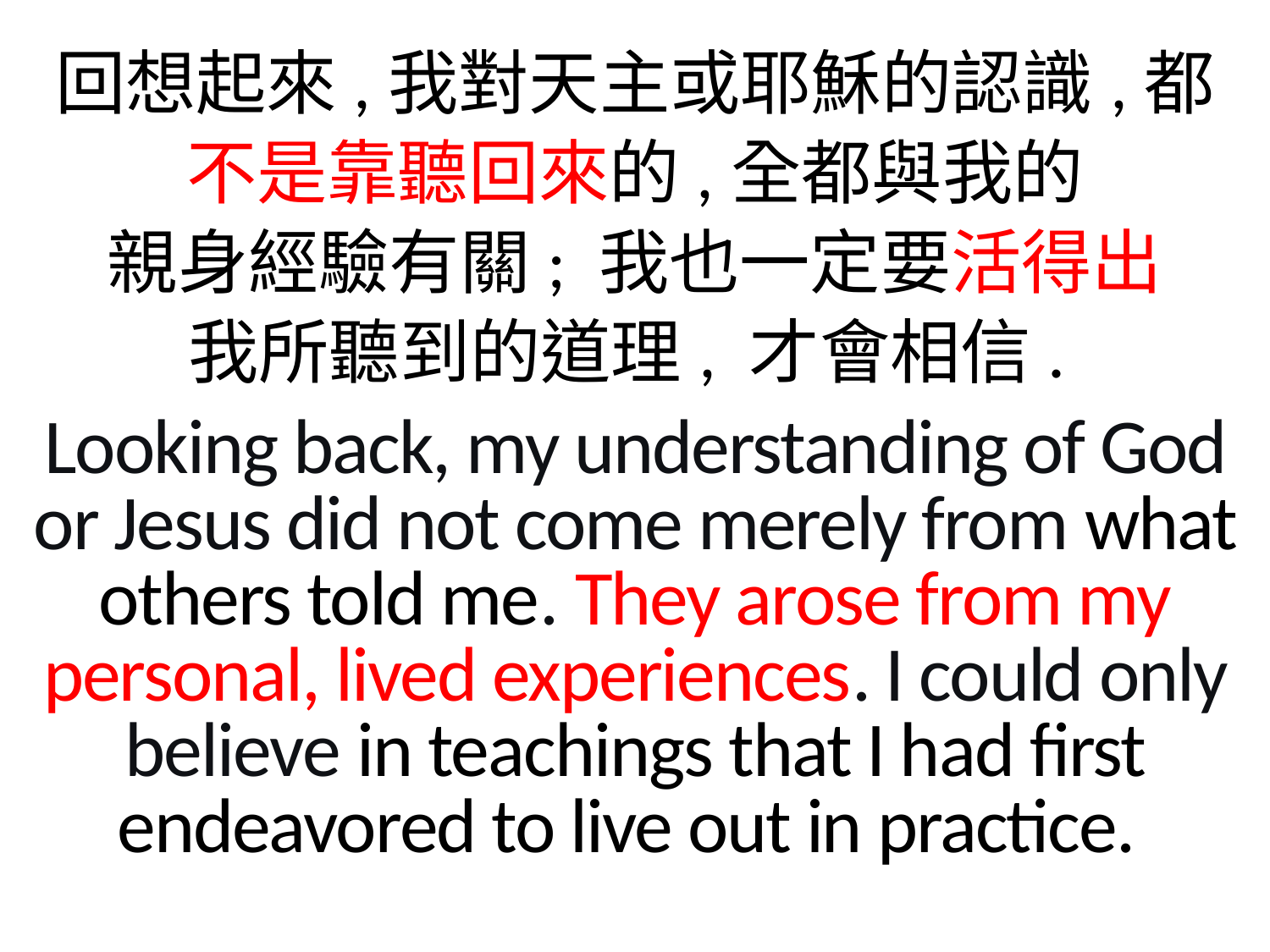

回想起來,我對天主或耶穌的認識,都
不是靠聽回來的,全都與我的
親身經驗有關; 我也一定要活得出
我所聽到的道理, 才會相信.
Looking back, my understanding of God or Jesus did not come merely from what others told me. They arose from my personal, lived experiences. I could only believe in teachings that I had first endeavored to live out in practice.